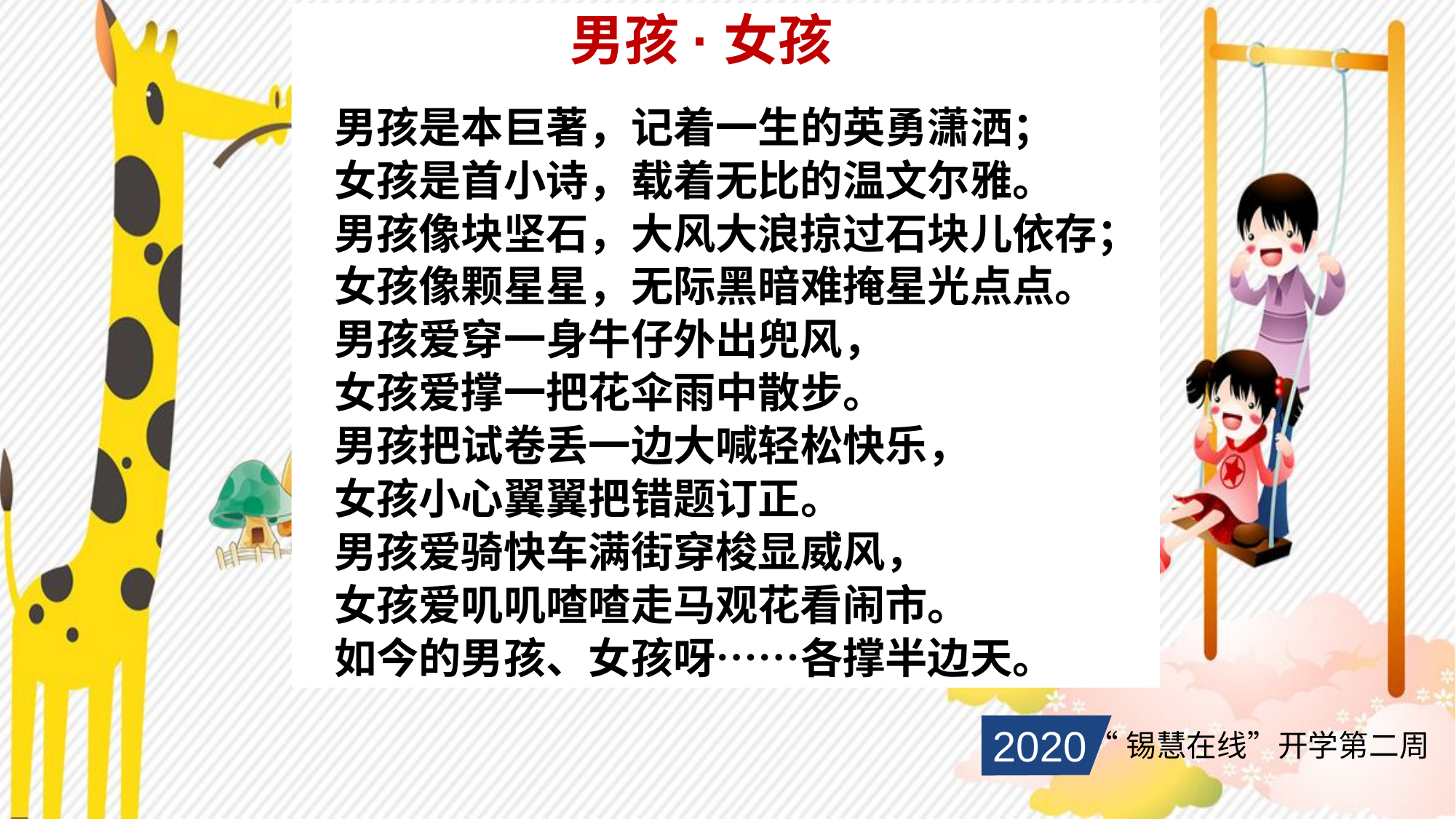

男孩是本巨著，记着一生的英勇潇洒；
女孩是首小诗，载着无比的温文尔雅。
男孩像块坚石，大风大浪掠过石块儿依存；
女孩像颗星星，无际黑暗难掩星光点点。
男孩爱穿一身牛仔外出兜风，
女孩爱撑一把花伞雨中散步。
男孩把试卷丢一边大喊轻松快乐，
女孩小心翼翼把错题订正。
男孩爱骑快车满街穿梭显威风，
女孩爱叽叽喳喳走马观花看闹市。
如今的男孩、女孩呀……各撑半边天。
男孩·女孩